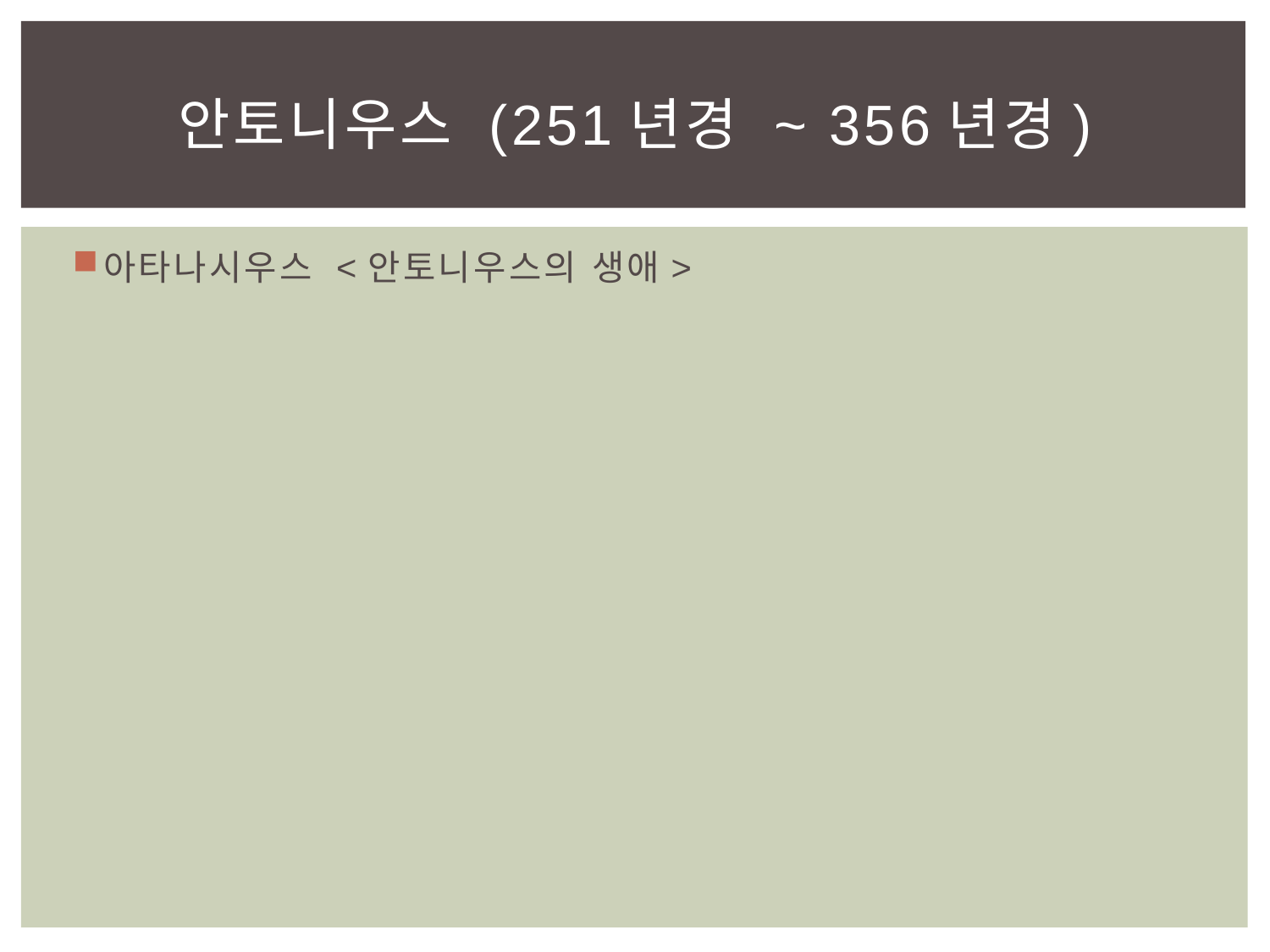

# 안토니우스 (251년경 ~ 356년경)
아타나시우스 <안토니우스의 생애>